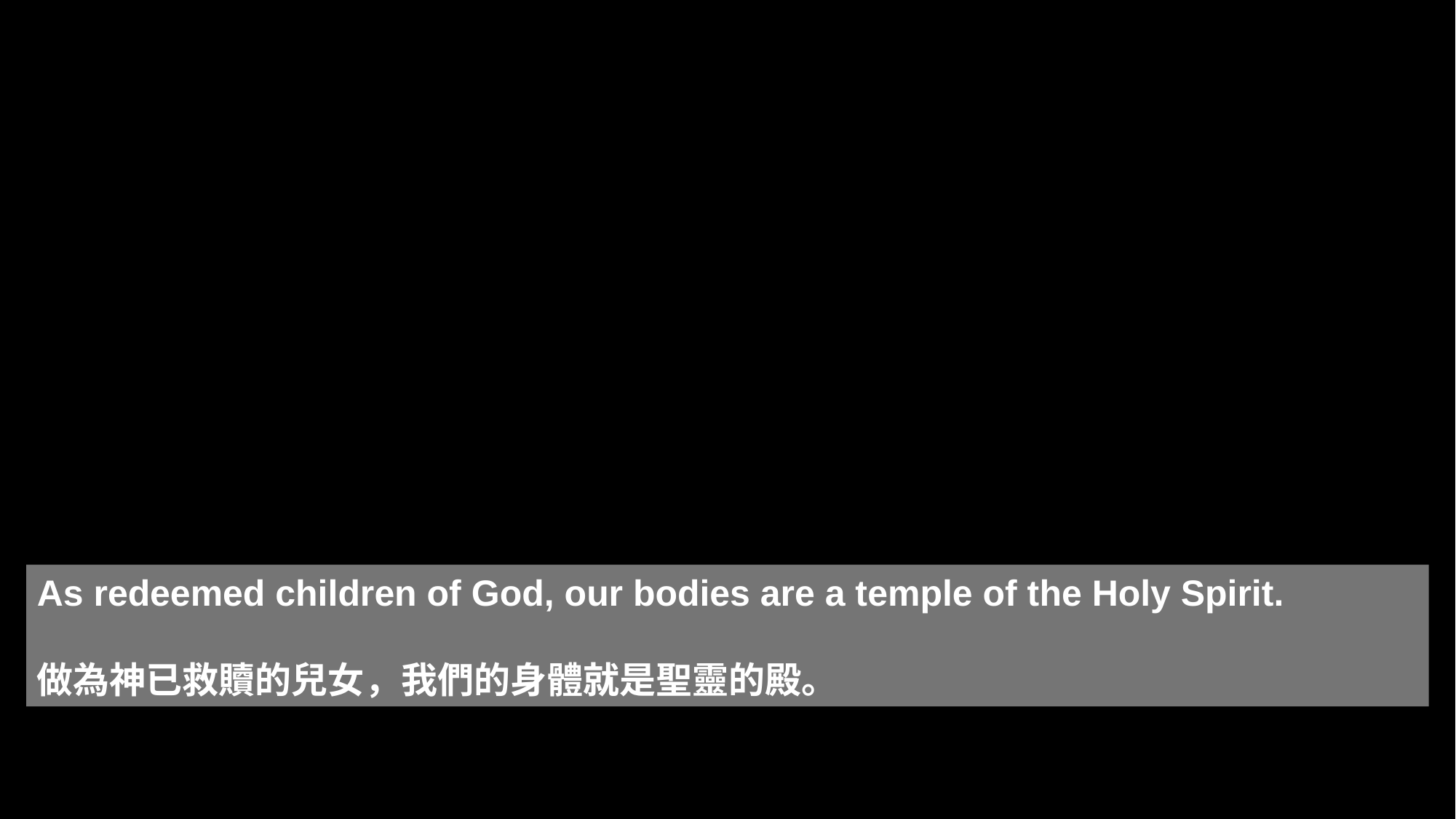

As redeemed children of God, our bodies are a temple of the Holy Spirit.

做為神已救贖的兒女，我們的身體就是聖靈的殿。